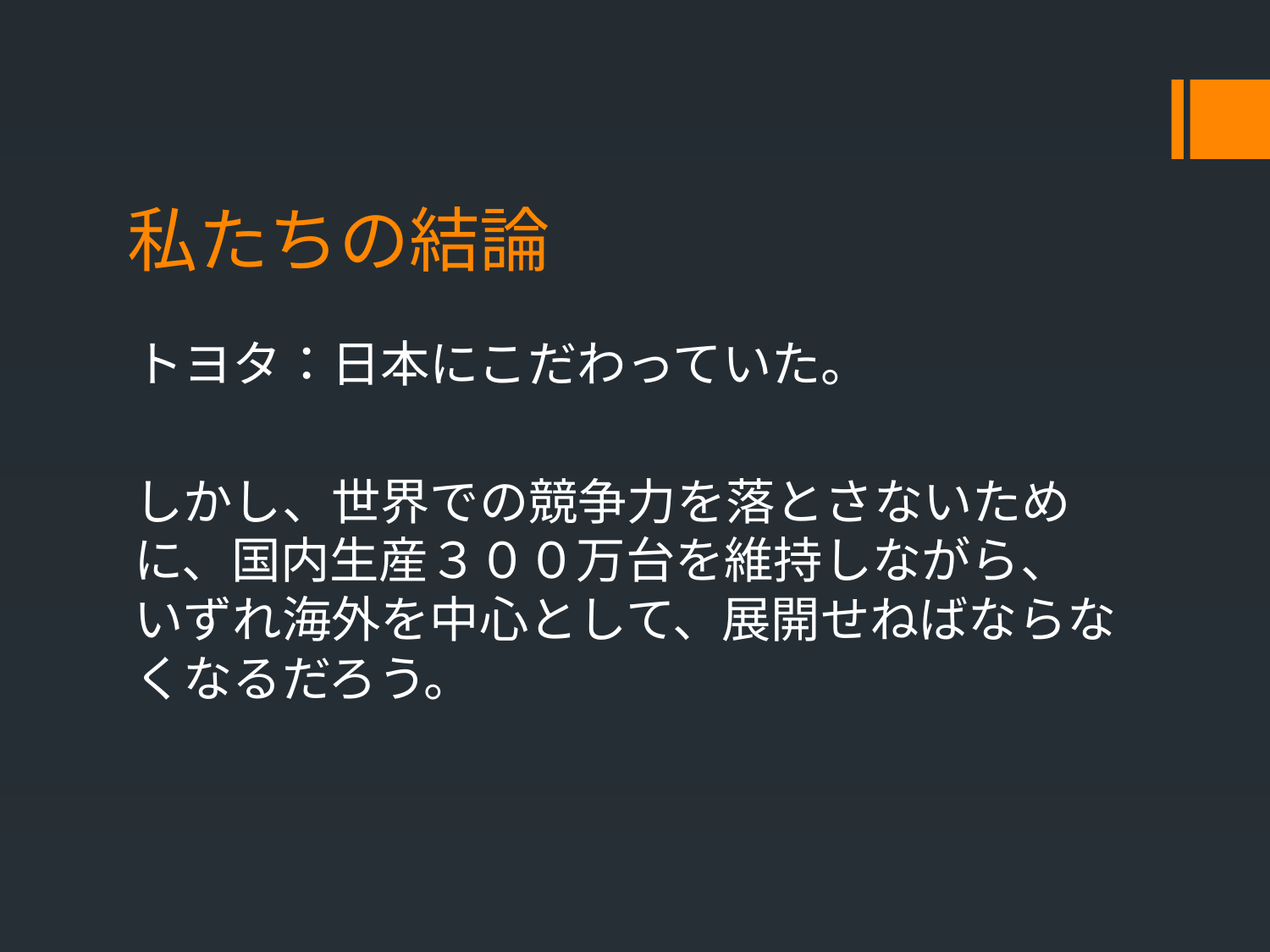

# 私たちの結論
トヨタ：日本にこだわっていた。

しかし、世界での競争力を落とさないために、国内生産３００万台を維持しながら、いずれ海外を中心として、展開せねばならなくなるだろう。